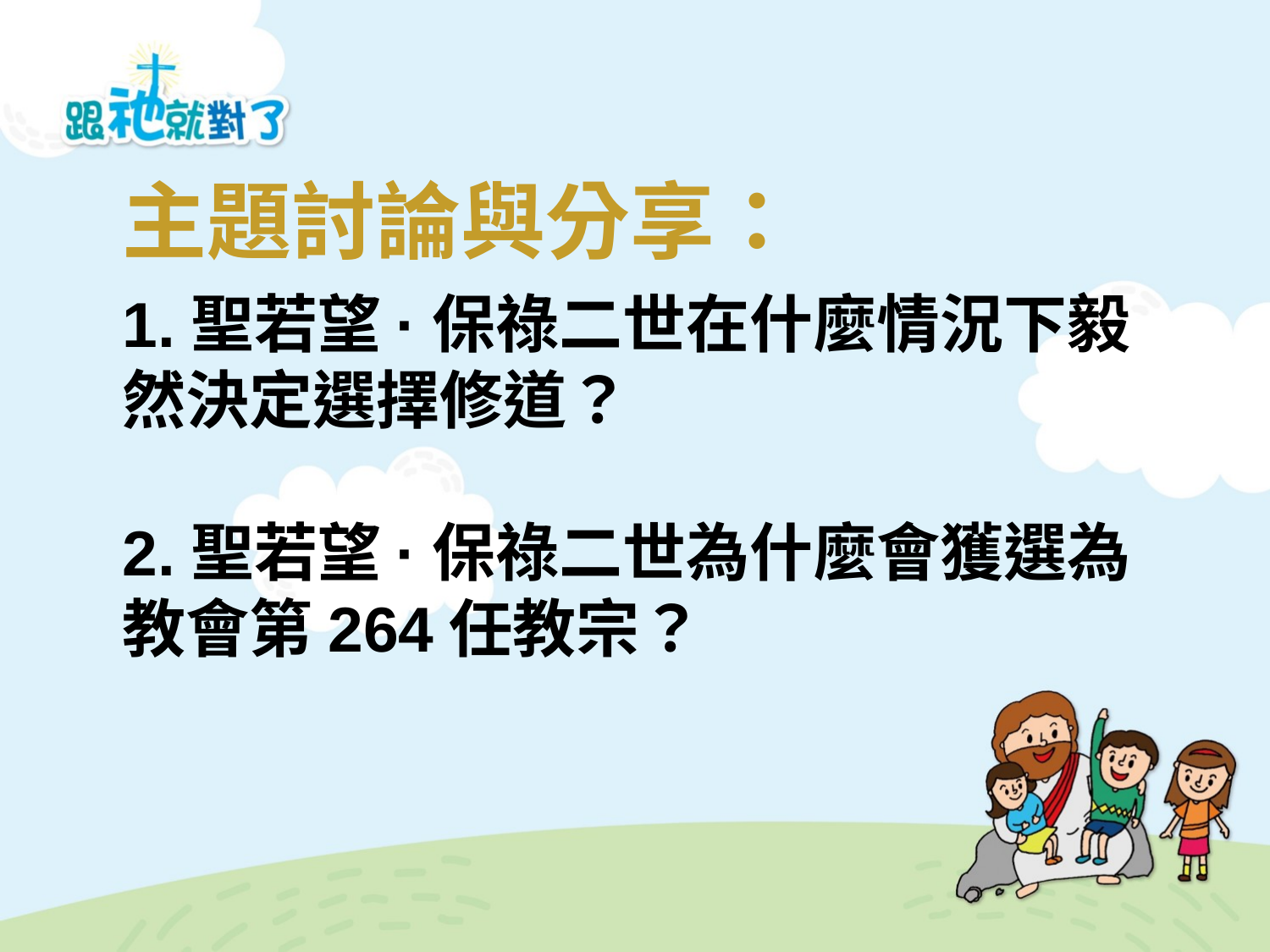

主題討論與分享：
1.聖若望·保祿二世在什麼情況下毅然決定選擇修道？

2.聖若望·保祿二世為什麼會獲選為教會第264任教宗？